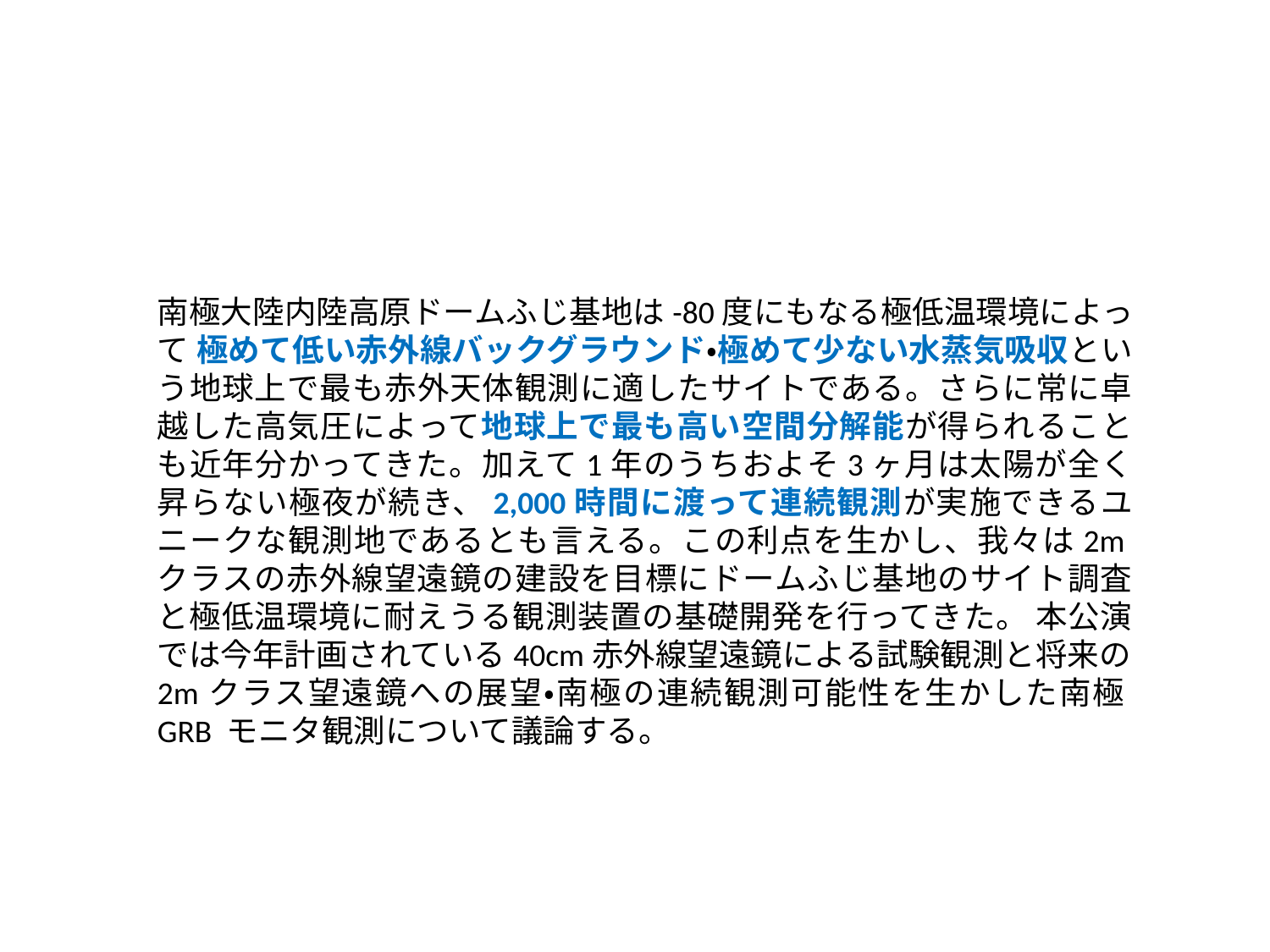

#
南極大陸内陸高原ドームふじ基地は-80度にもなる極低温環境によって 極めて低い赤外線バックグラウンド・極めて少ない水蒸気吸収という地球上で最も赤外天体観測に適したサイトである。さらに常に卓越した高気圧によって地球上で最も高い空間分解能が得られることも近年分かってきた。加えて1年のうちおよそ3ヶ月は太陽が全く昇らない極夜が続き、2,000時間に渡って連続観測が実施できるユニークな観測地であるとも言える。この利点を生かし、我々は2mクラスの赤外線望遠鏡の建設を目標にドームふじ基地のサイト調査と極低温環境に耐えうる観測装置の基礎開発を行ってきた。 本公演では今年計画されている40cm赤外線望遠鏡による試験観測と将来の2mクラス望遠鏡への展望・南極の連続観測可能性を生かした南極GRB モニタ観測について議論する。